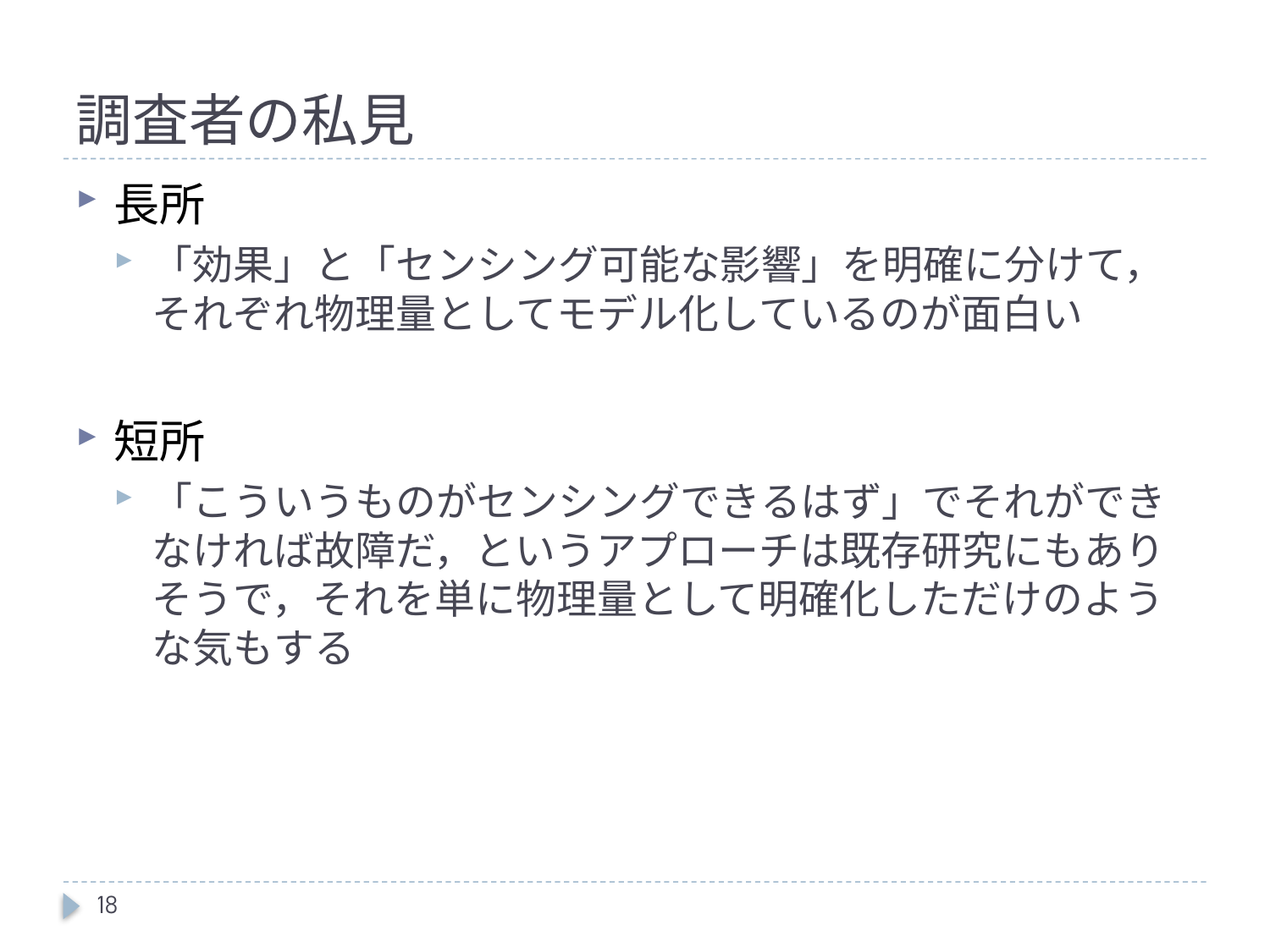

# 調査者の私見
長所
「効果」と「センシング可能な影響」を明確に分けて，それぞれ物理量としてモデル化しているのが面白い

短所
「こういうものがセンシングできるはず」でそれができなければ故障だ，というアプローチは既存研究にもありそうで，それを単に物理量として明確化しただけのような気もする
18